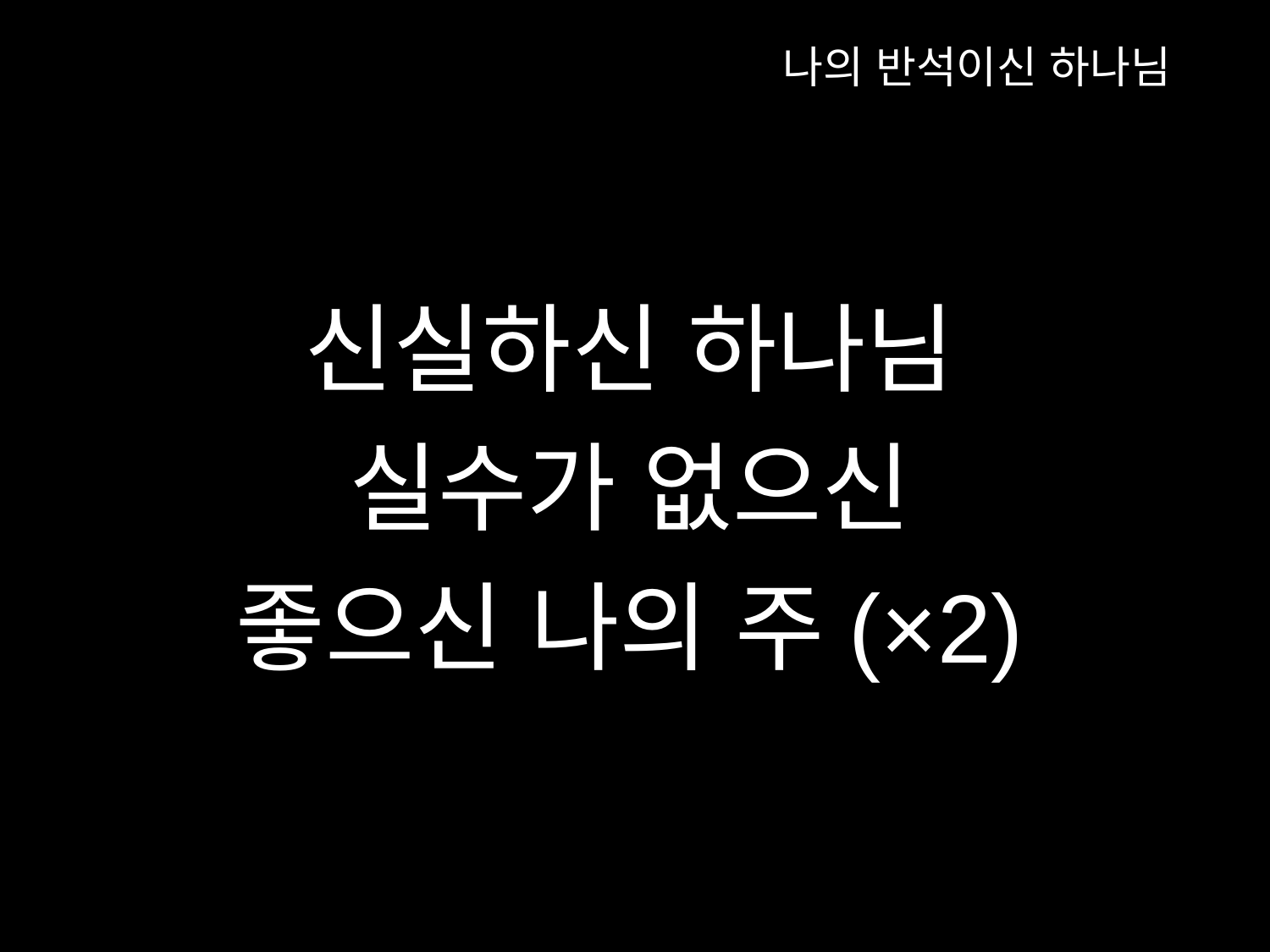

나의 반석이신 하나님
신실하신 하나님
실수가 없으신
좋으신 나의 주(×2)